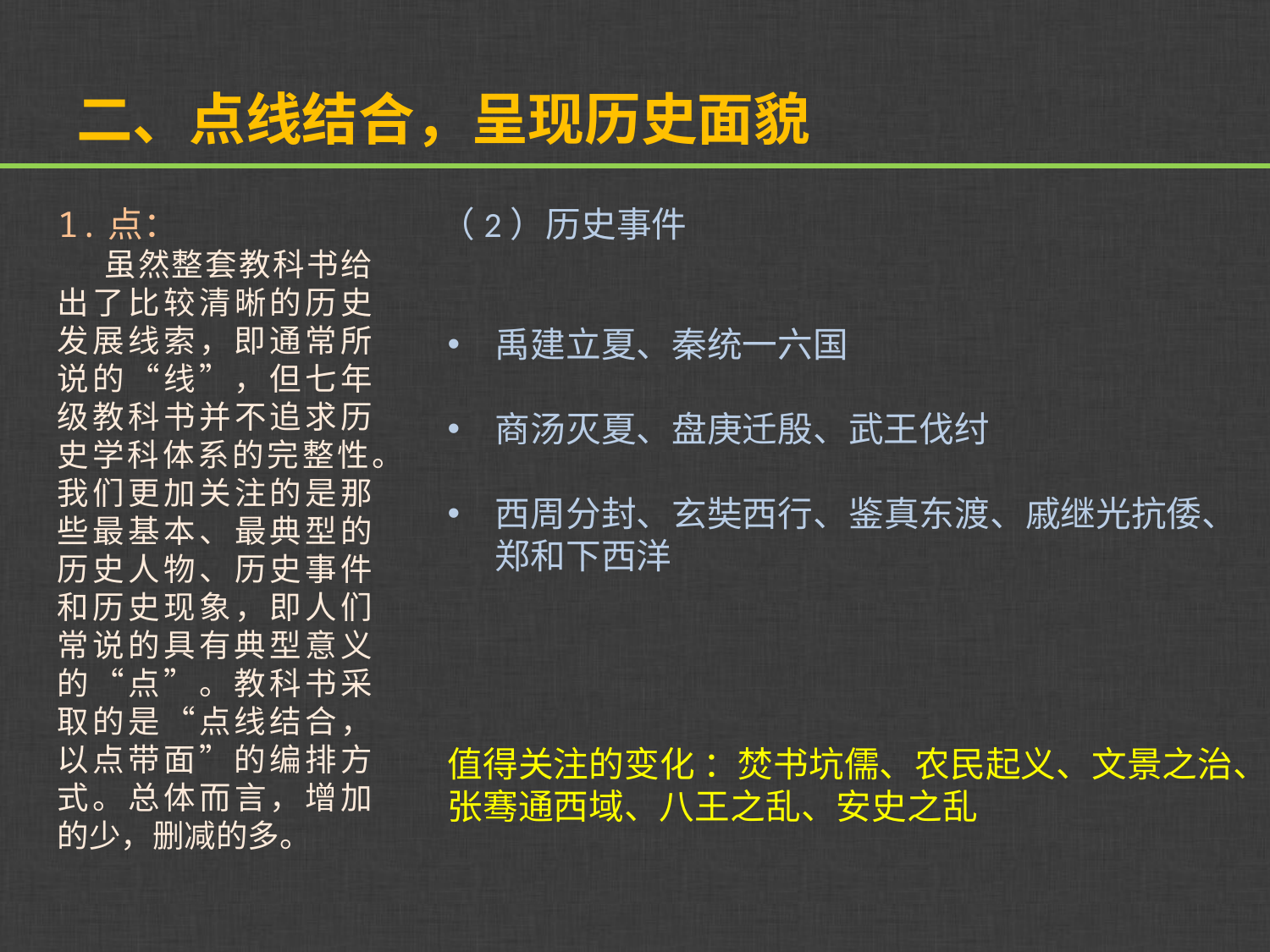

# 二、点线结合，呈现历史面貌
1.点：
    虽然整套教科书给出了比较清晰的历史发展线索，即通常所说的“线”，但七年级教科书并不追求历史学科体系的完整性。我们更加关注的是那些最基本、最典型的历史人物、历史事件和历史现象，即人们常说的具有典型意义的“点”。教科书采取的是“点线结合，以点带面”的编排方式。总体而言，增加的少，删减的多。
（2）历史事件
禹建立夏、秦统一六国

商汤灭夏、盘庚迁殷、武王伐纣

西周分封、玄奘西行、鉴真东渡、戚继光抗倭、郑和下西洋

值得关注的变化 ：焚书坑儒、农民起义、文景之治、
张骞通西域、八王之乱、安史之乱